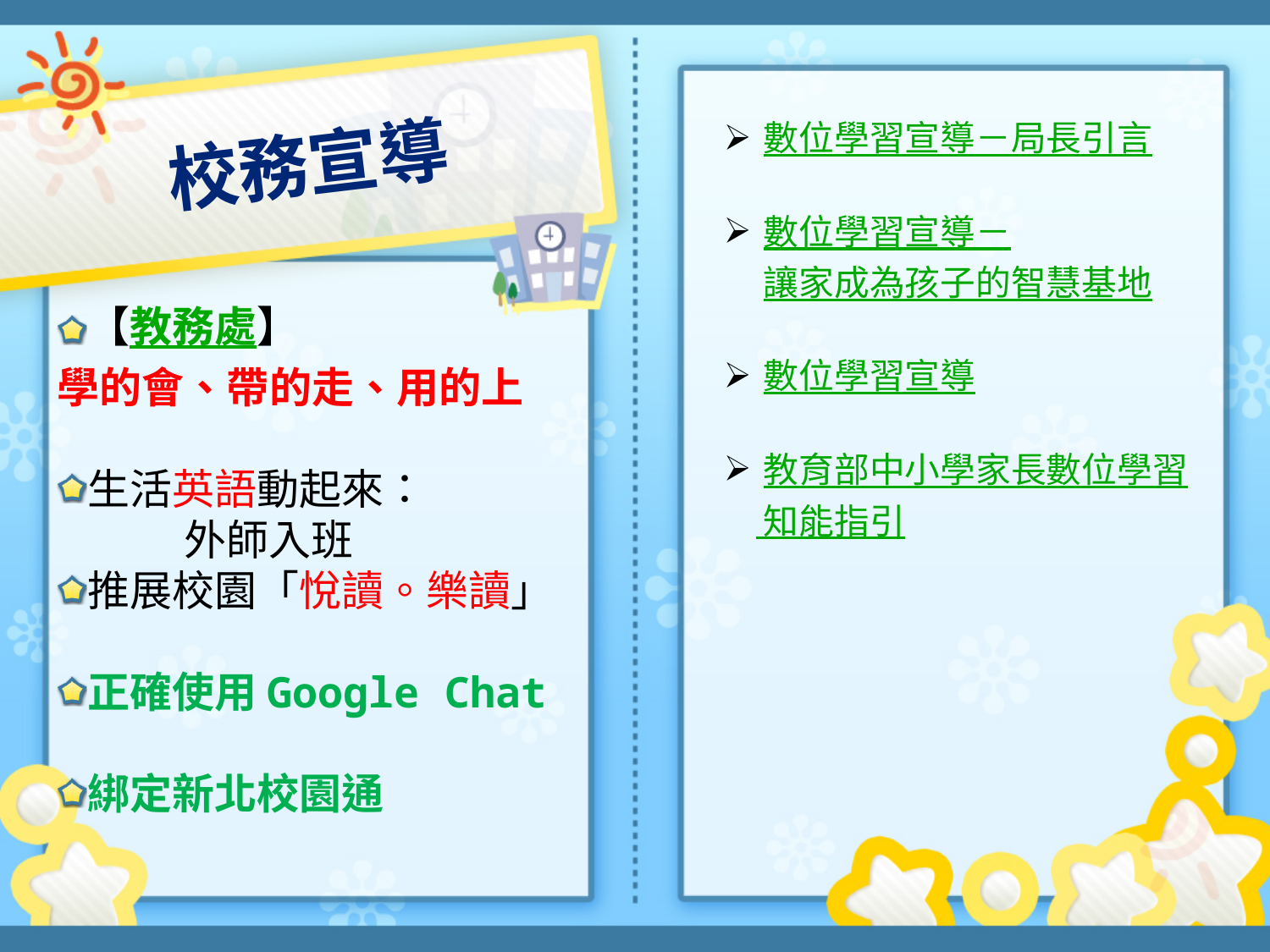

# 校務宣導
數位學習宣導－局長引言

數位學習宣導－
    讓家成為孩子的智慧基地

數位學習宣導

教育部中小學家長數位學習
    知能指引

【教務處】
學的會、帶的走、用的上

生活英語動起來：
	外師入班
推展校園「悅讀。樂讀」

正確使用Google Chat

綁定新北校園通